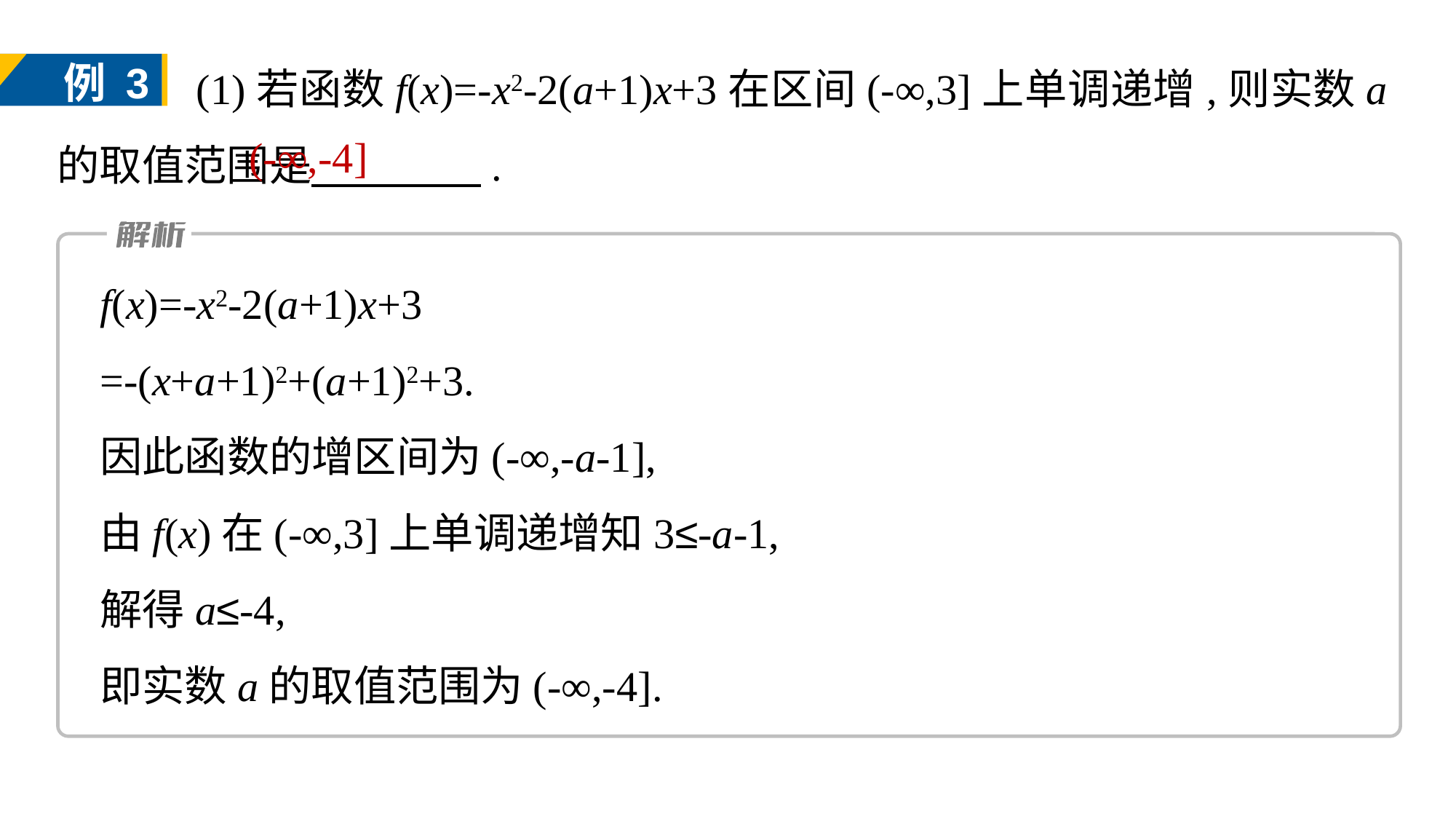

(1)若函数f(x)=-x2-2(a+1)x+3在区间(-∞,3]上单调递增,则实数a的取值范围是　　　　.
例 3

(-∞,-4]

f(x)=-x2-2(a+1)x+3
=-(x+a+1)2+(a+1)2+3.
因此函数的增区间为(-∞,-a-1],
由f(x)在(-∞,3]上单调递增知3≤-a-1,
解得a≤-4,
即实数a的取值范围为(-∞,-4].